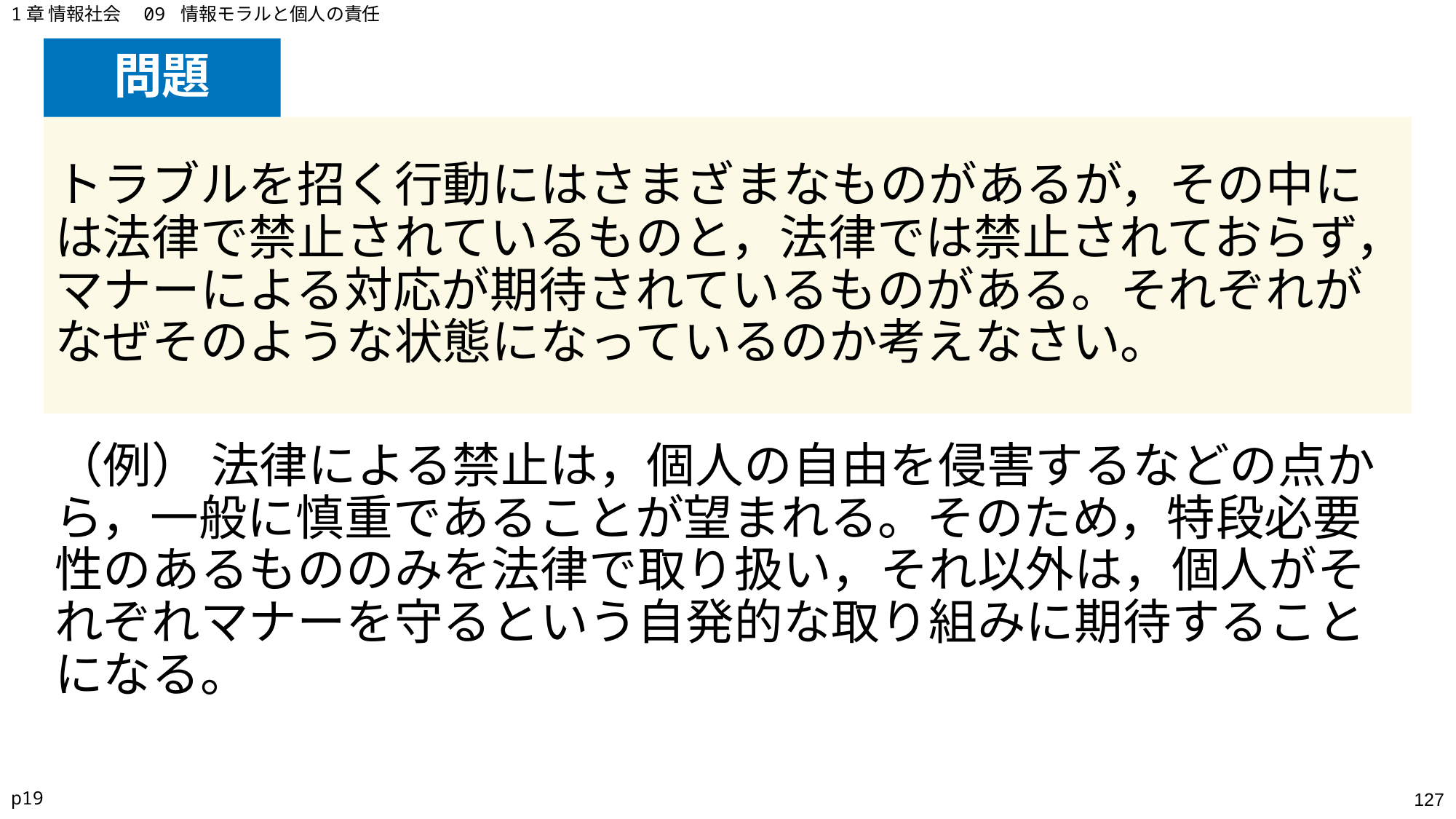

1章 情報社会　09 情報モラルと個人の責任

# 問題
トラブルを招く行動にはさまざまなものがあるが，その中には法律で禁止されているものと，法律では禁止されておらず，マナーによる対応が期待されているものがある。それぞれがなぜそのような状態になっているのか考えなさい。
（例） 法律による禁止は，個人の自由を侵害するなどの点から，一般に慎重であることが望まれる。そのため，特段必要性のあるもののみを法律で取り扱い，それ以外は，個人がそれぞれマナーを守るという自発的な取り組みに期待することになる。

p19
127